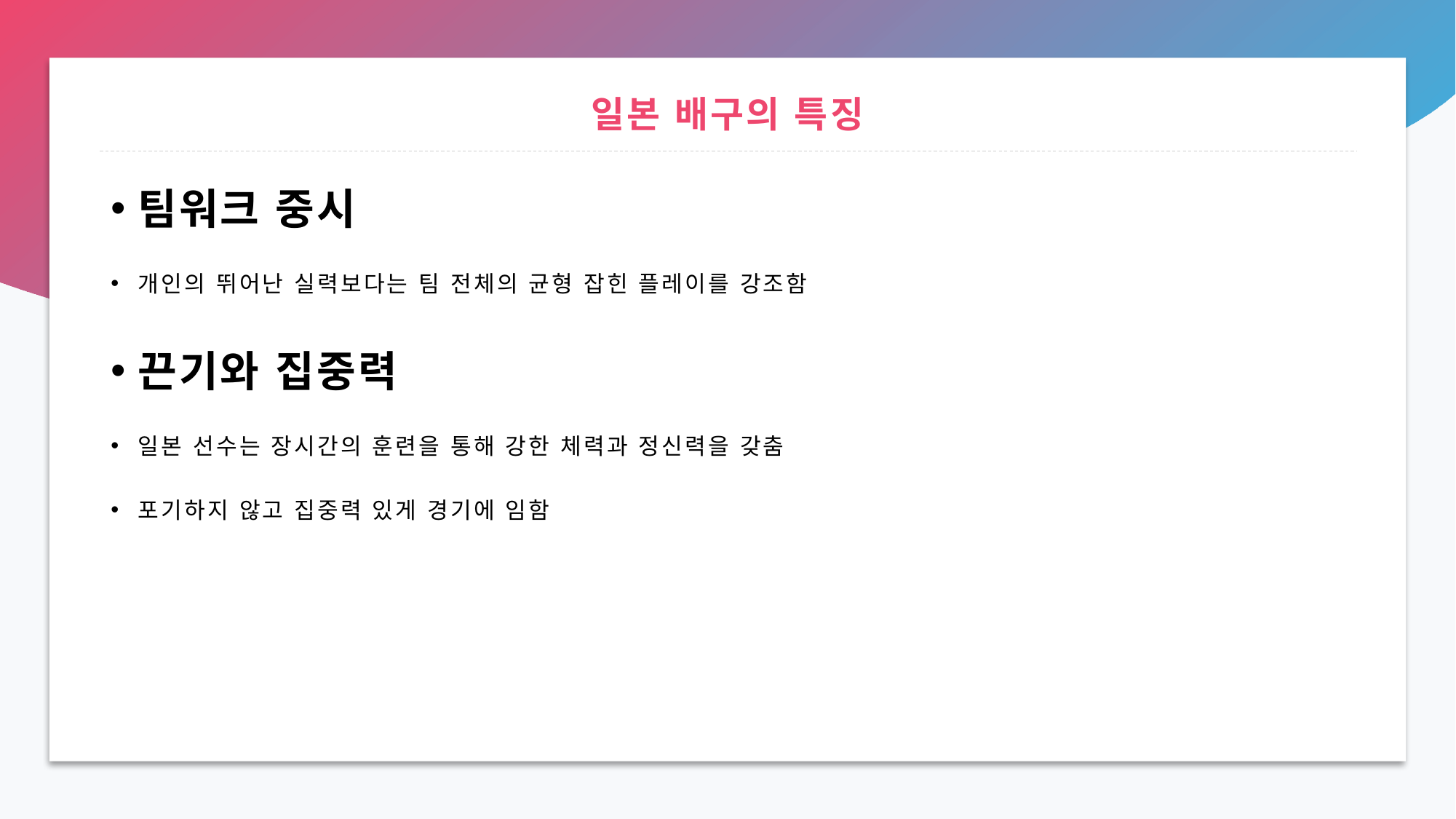

# 일본 배구의 특징
팀워크 중시
개인의 뛰어난 실력보다는 팀 전체의 균형 잡힌 플레이를 강조함
끈기와 집중력
일본 선수는 장시간의 훈련을 통해 강한 체력과 정신력을 갖춤
포기하지 않고 집중력 있게 경기에 임함